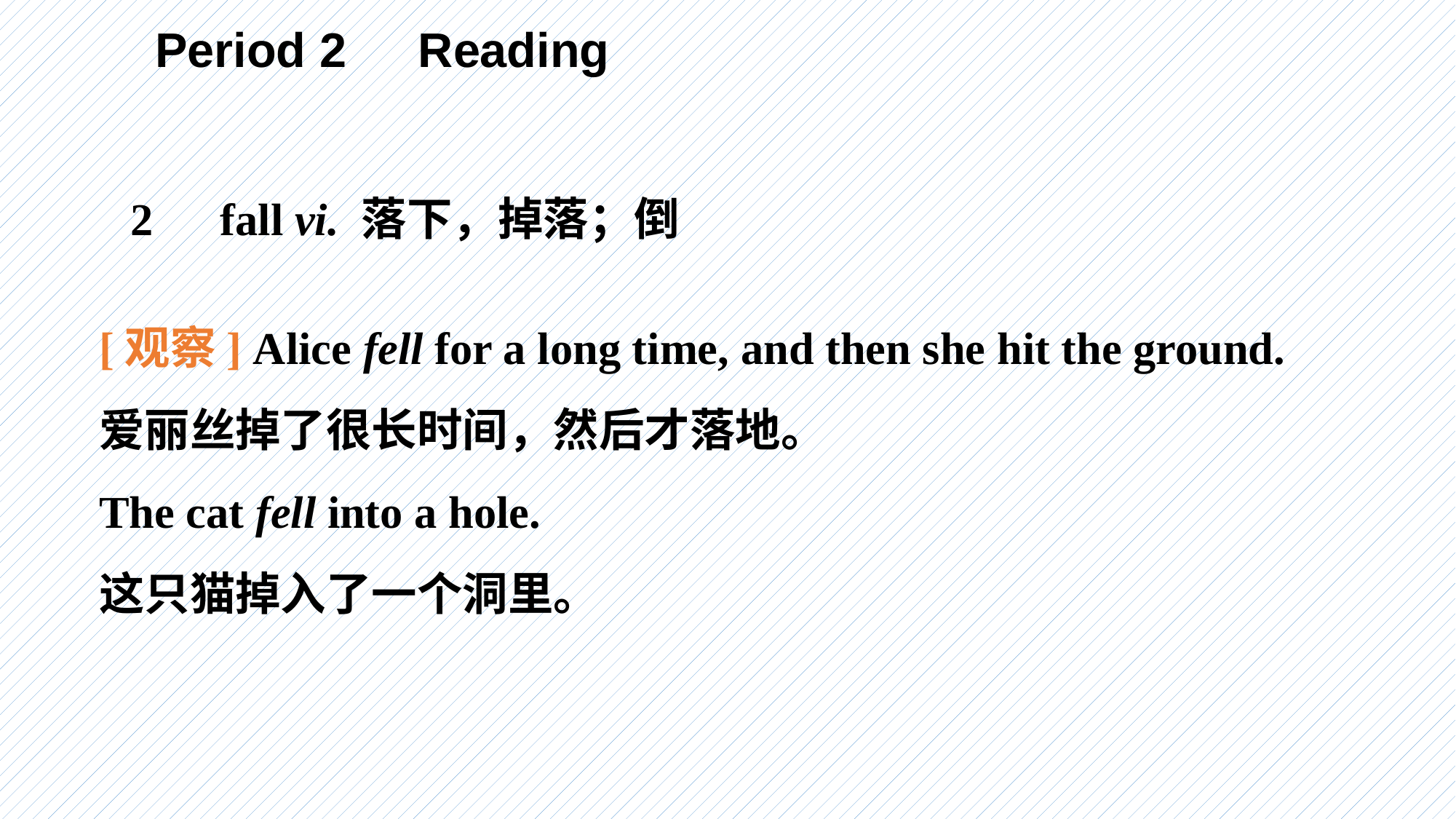

Period 2　Reading
　2　fall vi. 落下，掉落；倒
[观察] Alice fell for a long time, and then she hit the ground.
爱丽丝掉了很长时间，然后才落地。
The cat fell into a hole.
这只猫掉入了一个洞里。